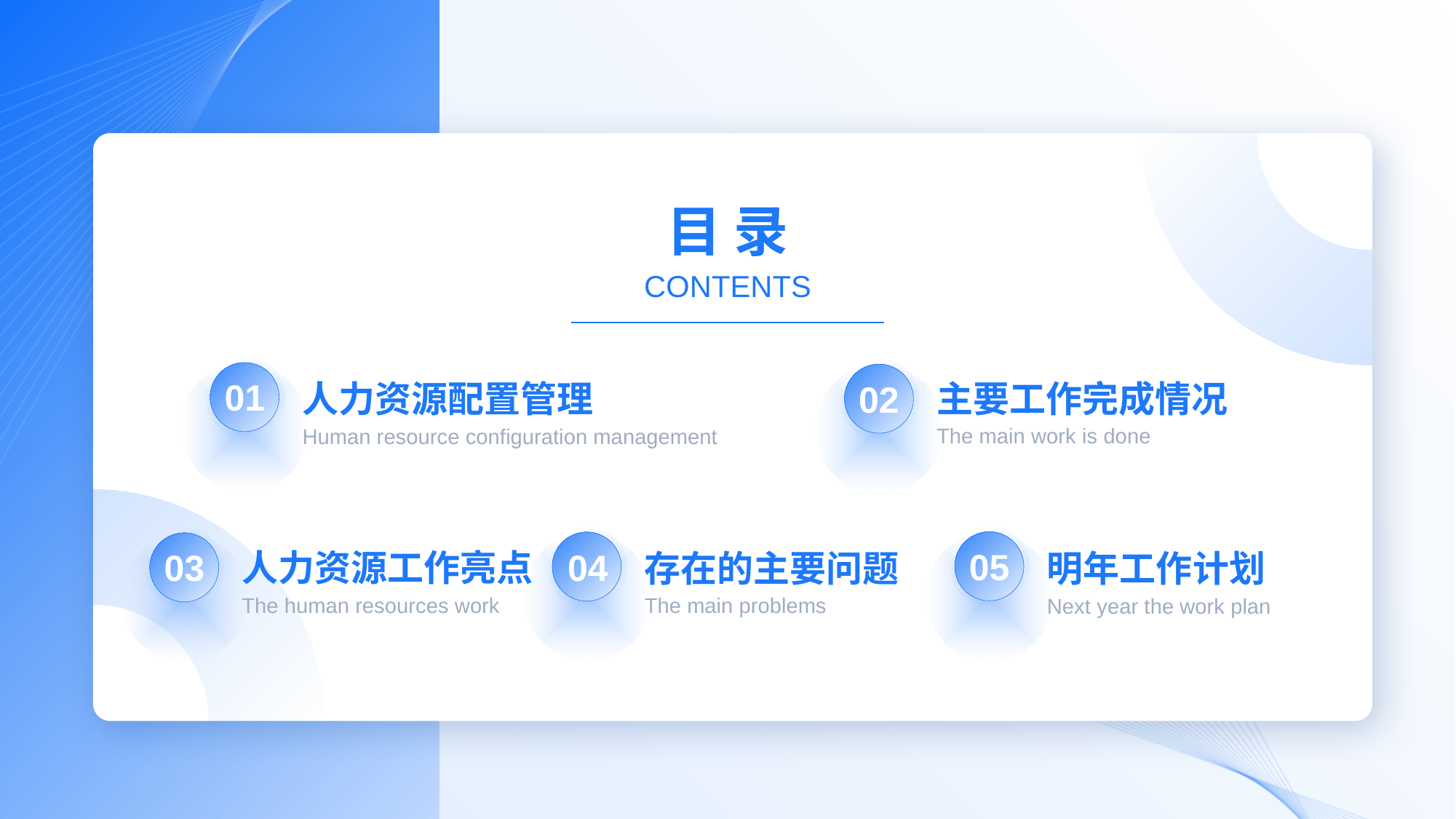

目 录
CONTENTS
01
主要工作完成情况
人力资源配置管理
02
The main work is done
Human resource configuration management
05
03
04
人力资源工作亮点
存在的主要问题
明年工作计划
The main problems
The human resources work
Next year the work plan